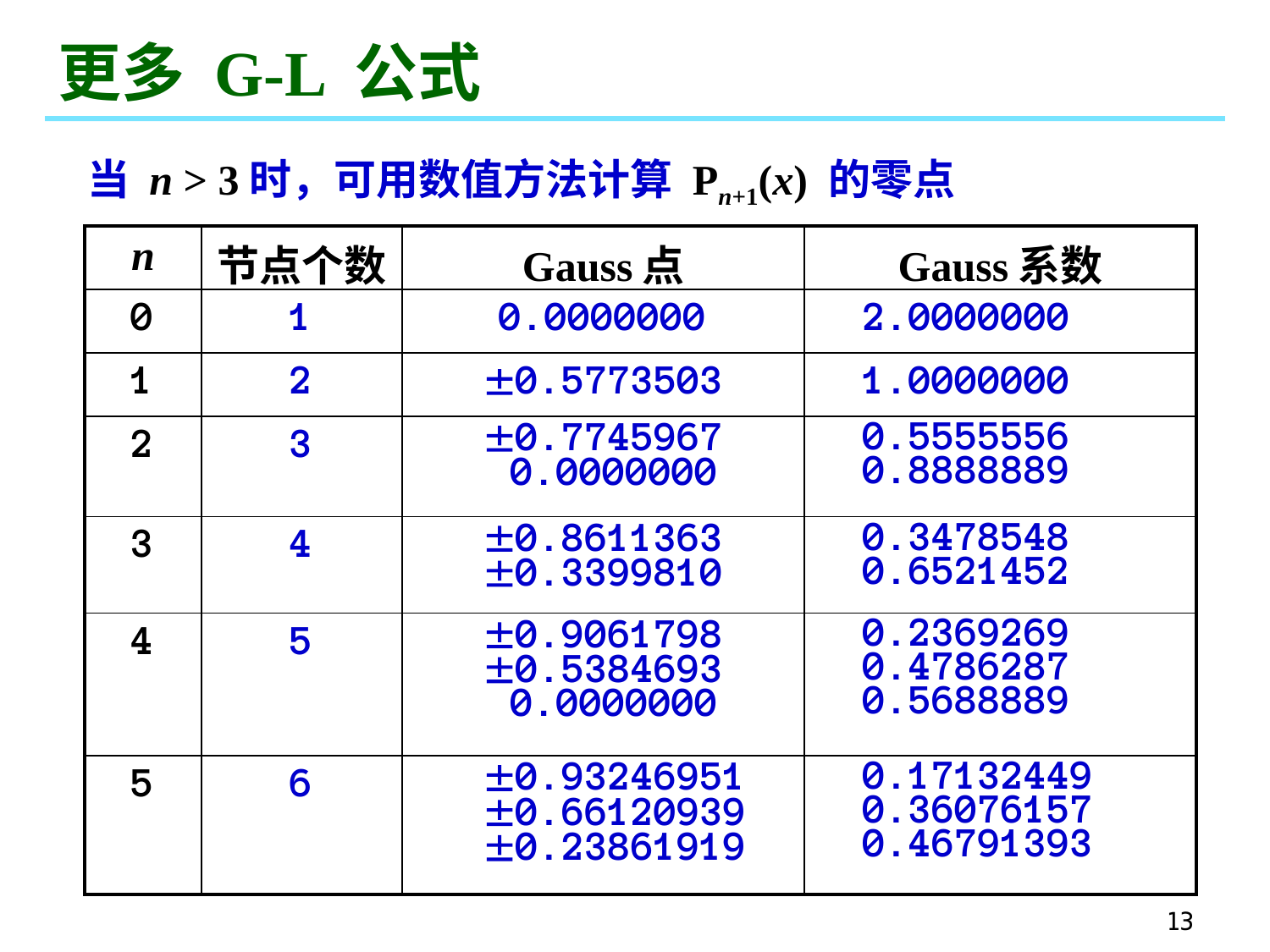

# 更多 G-L 公式
当 n > 3时，可用数值方法计算 Pn+1(x) 的零点
| n | 节点个数 | Gauss点 | Gauss系数 |
| --- | --- | --- | --- |
| 0 | 1 | 0.0000000 | 2.0000000 |
| 1 | 2 | ±0.5773503 | 1.0000000 |
| 2 | 3 | ±0.7745967 0.0000000 | 0.5555556 0.8888889 |
| 3 | 4 | ±0.8611363 ±0.3399810 | 0.3478548 0.6521452 |
| 4 | 5 | ±0.9061798 ±0.5384693 0.0000000 | 0.2369269 0.4786287 0.5688889 |
| 5 | 6 | ±0.93246951 ±0.66120939 ±0.23861919 | 0.17132449 0.36076157 0.46791393 |
13